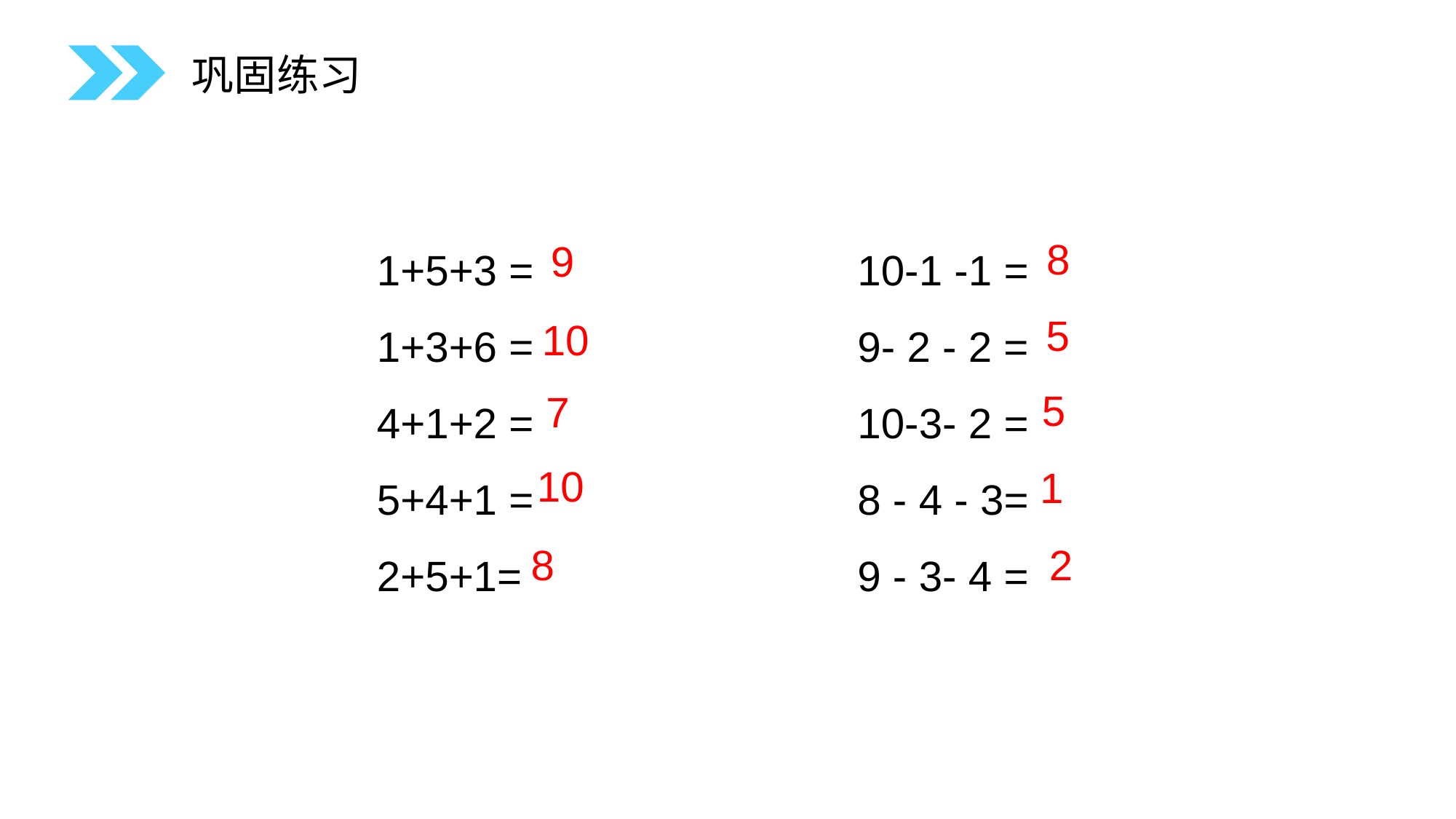

巩固练习
1+5+3 =
1+3+6 =
4+1+2 =
5+4+1 =
2+5+1=
10-1 -1 =
9- 2 - 2 =
10-3- 2 =
8 - 4 - 3=
9 - 3- 4 =
8
9
5
10
5
7
10
1
8
2